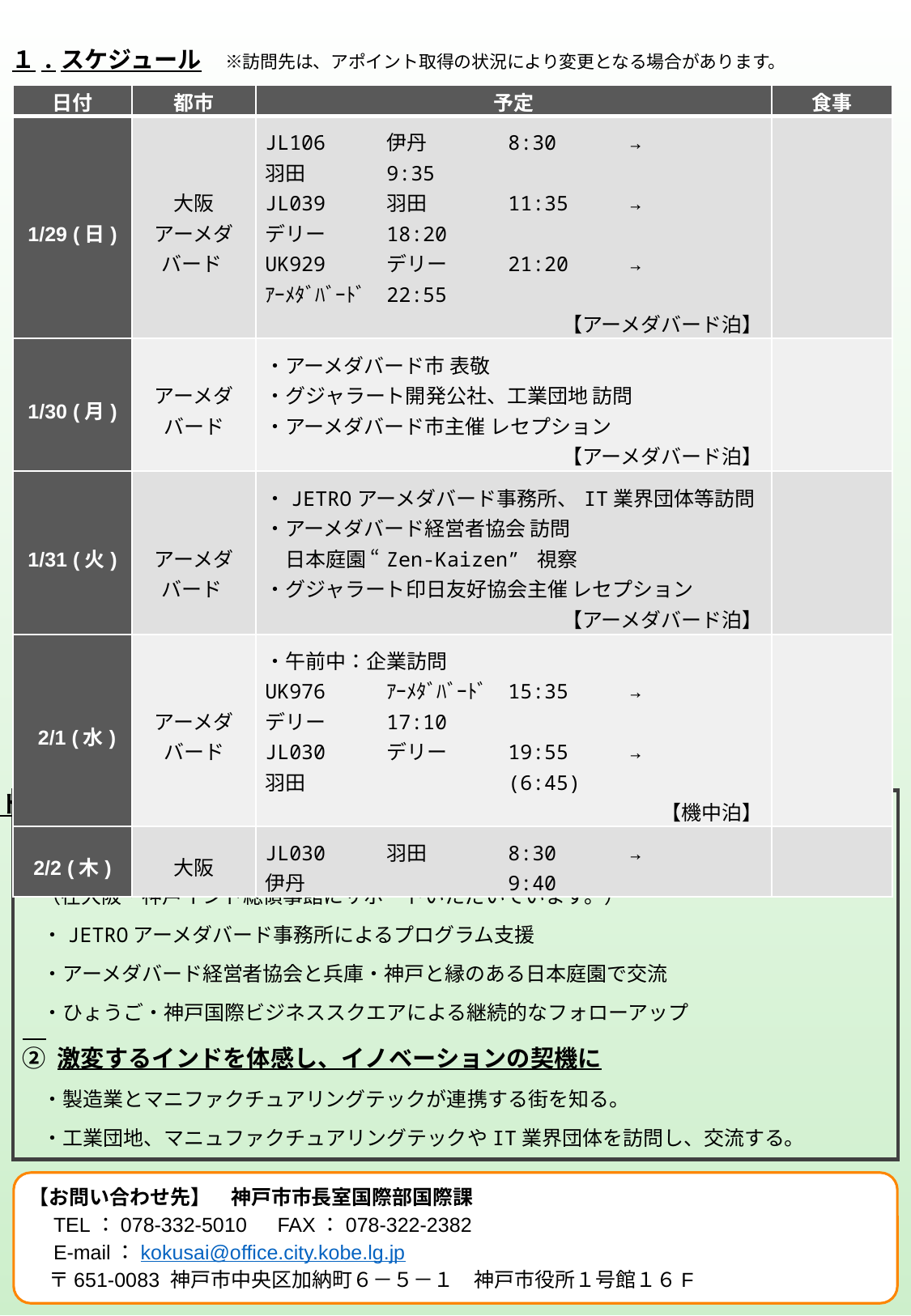

１.スケジュール　※訪問先は、アポイント取得の状況により変更となる場合があります。
| 日付 | 都市 | 予定 | 食事 |
| --- | --- | --- | --- |
| 1/29 (日) | 大阪 アーメダ バード | JL106 伊丹 8:30 → 羽田 9:35 JL039 羽田 11:35 → デリー 18:20 UK929 デリー 21:20 → ｱｰﾒﾀﾞﾊﾞｰﾄﾞ 22:55 　【アーメダバード泊】 |  |
| 1/30 (月) | アーメダ バード | ・アーメダバード市 表敬 ・グジャラート開発公社、工業団地 訪問 ・アーメダバード市主催 レセプション 【アーメダバード泊】 |  |
| 1/31 (火) | アーメダ バード | ・JETROアーメダバード事務所、IT業界団体等訪問 ・アーメダバード経営者協会 訪問 　日本庭園 “Zen-Kaizen” 視察 ・グジャラート印日友好協会主催 レセプション 　【アーメダバード泊】 |  |
| 2/1 (水) | アーメダ バード | ・午前中：企業訪問　　 UK976 ｱｰﾒﾀﾞﾊﾞｰﾄﾞ 15:35 → デリー 17:10 JL030 デリー 19:55 → 羽田 (6:45) 　 【機中泊】 |  |
| 2/2 (木) | 大阪 | JL030 羽田 8:30 → 伊丹 9:40 |  |
２.インドミッションに参加するメリット
① 企業単独では難しいインドへのアクセスの機会を提供
　・神戸市のMOU締結都市、アーメダバード市政府等を訪問
   （在大阪・神戸インド総領事館にサポートいただいています。）
　・JETROアーメダバード事務所によるプログラム支援
　・アーメダバード経営者協会と兵庫・神戸と縁のある日本庭園で交流
　・ひょうご・神戸国際ビジネススクエアによる継続的なフォローアップ

② 激変するインドを体感し、イノベーションの契機に
　・製造業とマニファクチュアリングテックが連携する街を知る。
　・工業団地、マニュファクチュアリングテックやIT業界団体を訪問し、交流する。
【お問い合わせ先】　神戸市市長室国際部国際課
　TEL：078-332-5010　FAX：078-322-2382
　E-mail：kokusai@office.city.kobe.lg.jp
　〒651-0083 神戸市中央区加納町６－５－１　神戸市役所１号館１６F